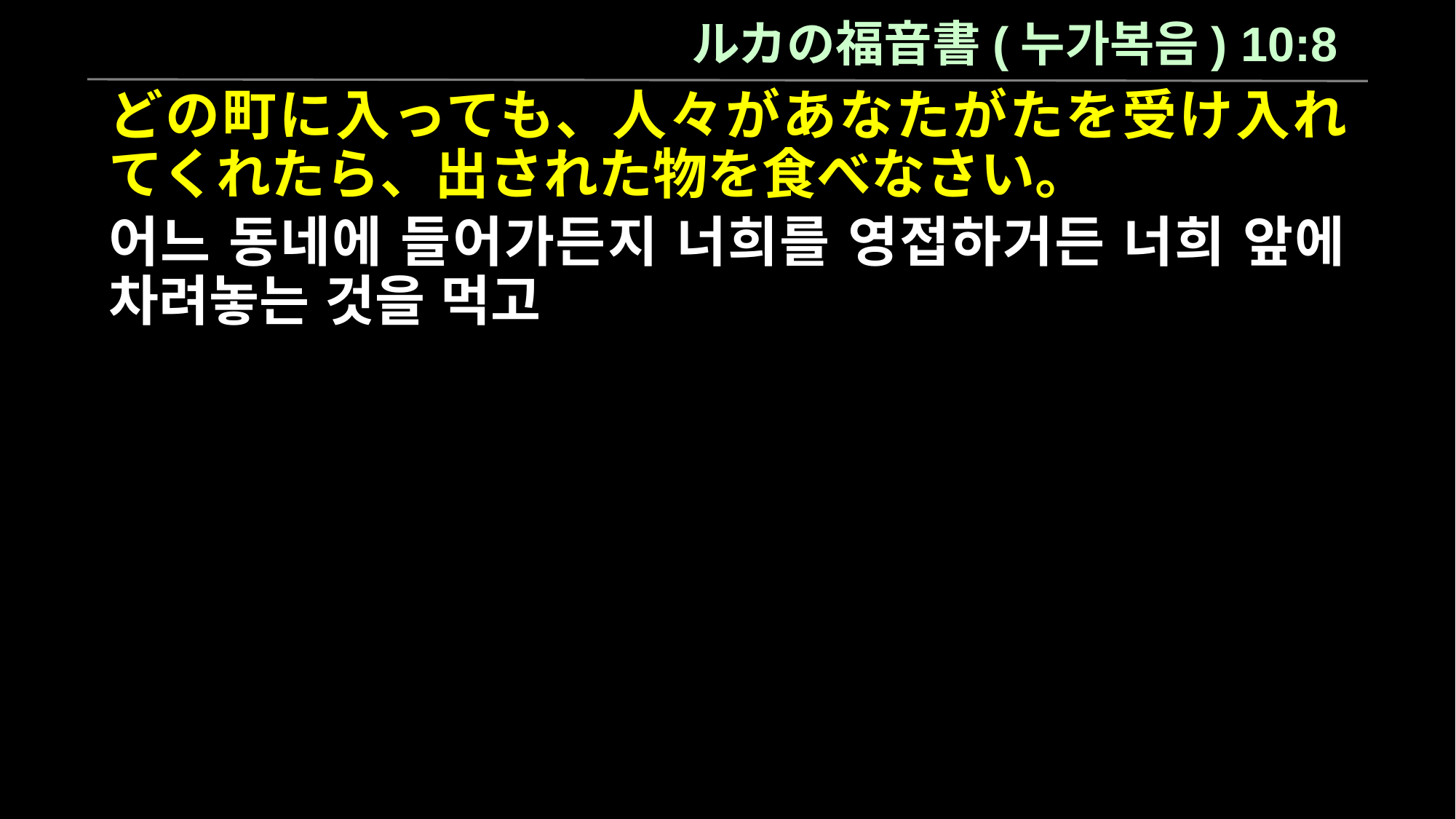

ルカの福音書(누가복음) 10:8

どの町に入っても、人々があなたがたを受け入れてくれたら、出された物を食べなさい。
어느 동네에 들어가든지 너희를 영접하거든 너희 앞에 차려놓는 것을 먹고